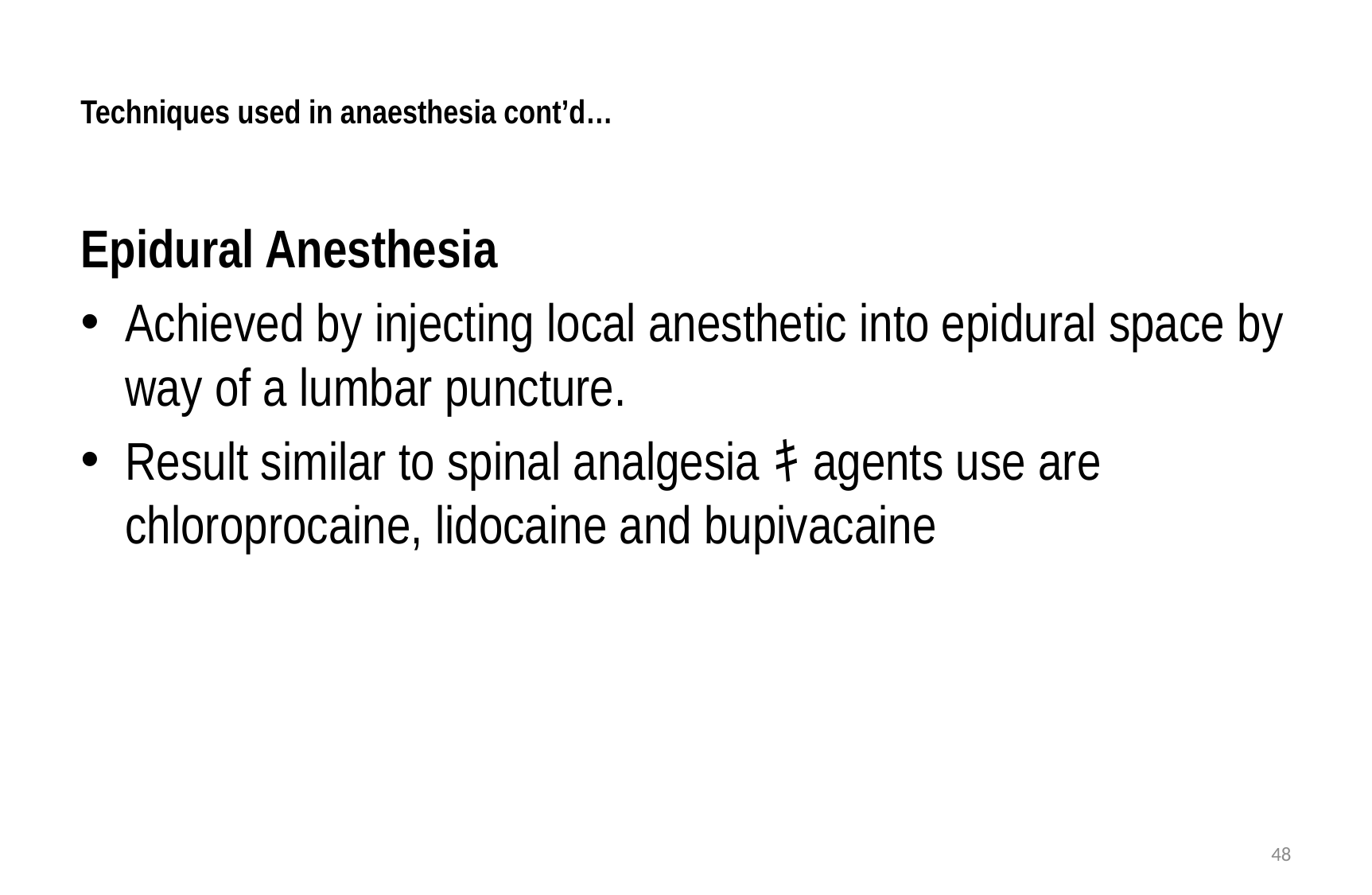

# Techniques used in anaesthesia cont’d…
Epidural Anesthesia
Achieved by injecting local anesthetic into epidural space by way of a lumbar puncture.
Result similar to spinal analgesiaｷagents use are chloroprocaine, lidocaine and bupivacaine
48